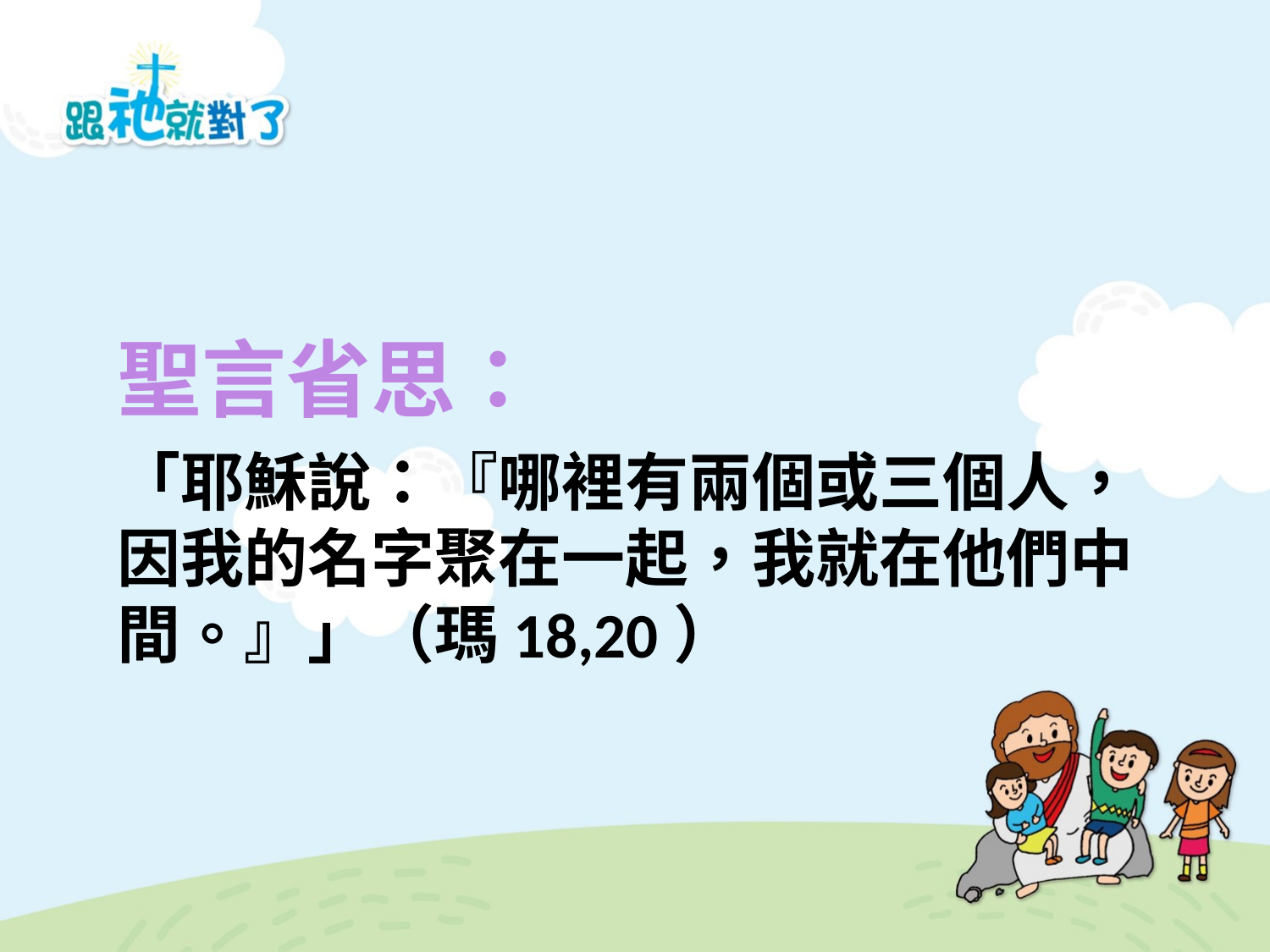

聖言省思：
「耶穌說：『哪裡有兩個或三個人，因我的名字聚在一起，我就在他們中間。』」（瑪18,20）